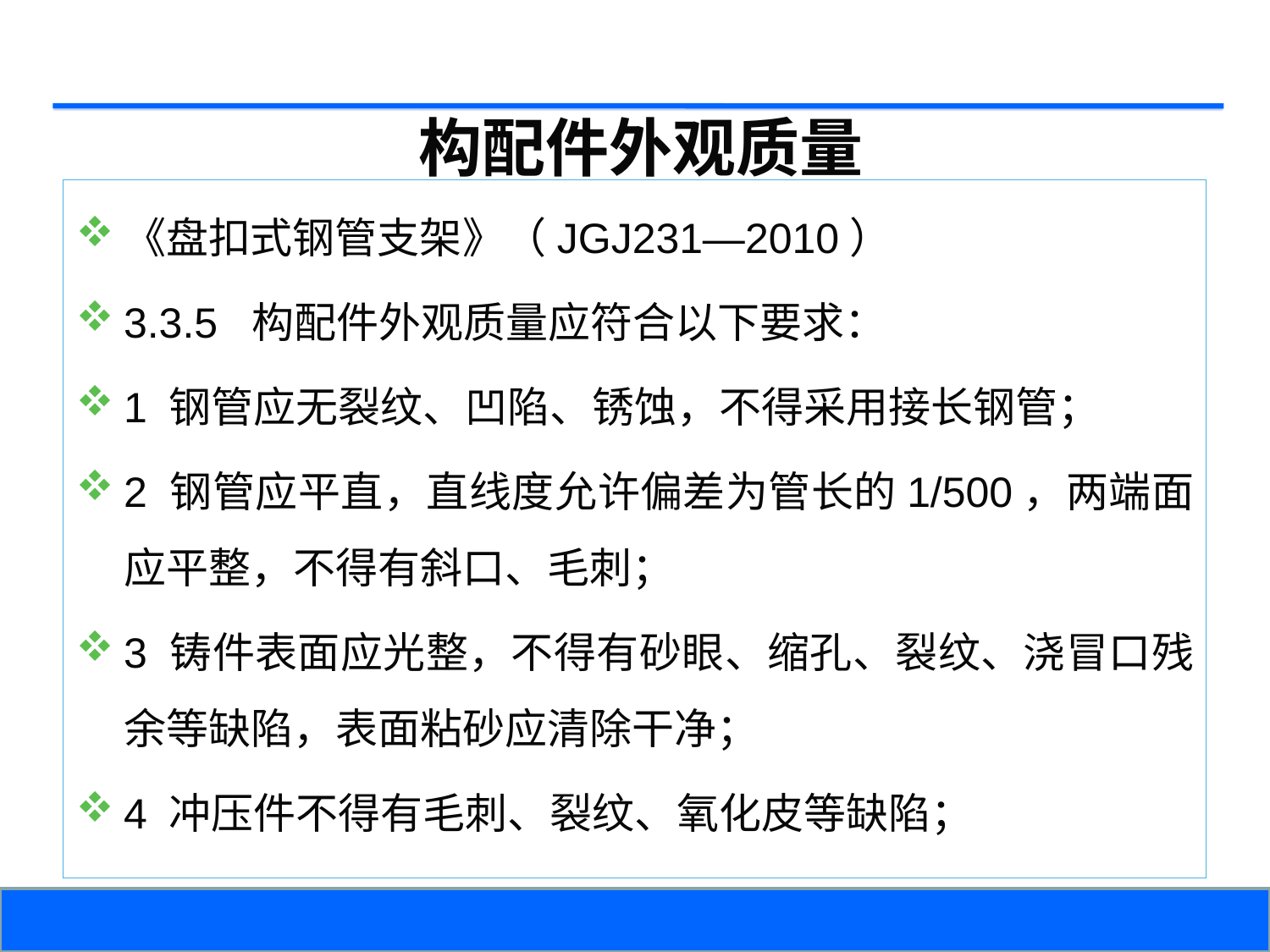

构配件外观质量
《盘扣式钢管支架》（JGJ231—2010）
3.3.5  构配件外观质量应符合以下要求：
1 钢管应无裂纹、凹陷、锈蚀，不得采用接长钢管；
2 钢管应平直，直线度允许偏差为管长的1/500，两端面应平整，不得有斜口、毛刺；
3 铸件表面应光整，不得有砂眼、缩孔、裂纹、浇冒口残余等缺陷，表面粘砂应清除干净；
4 冲压件不得有毛刺、裂纹、氧化皮等缺陷；